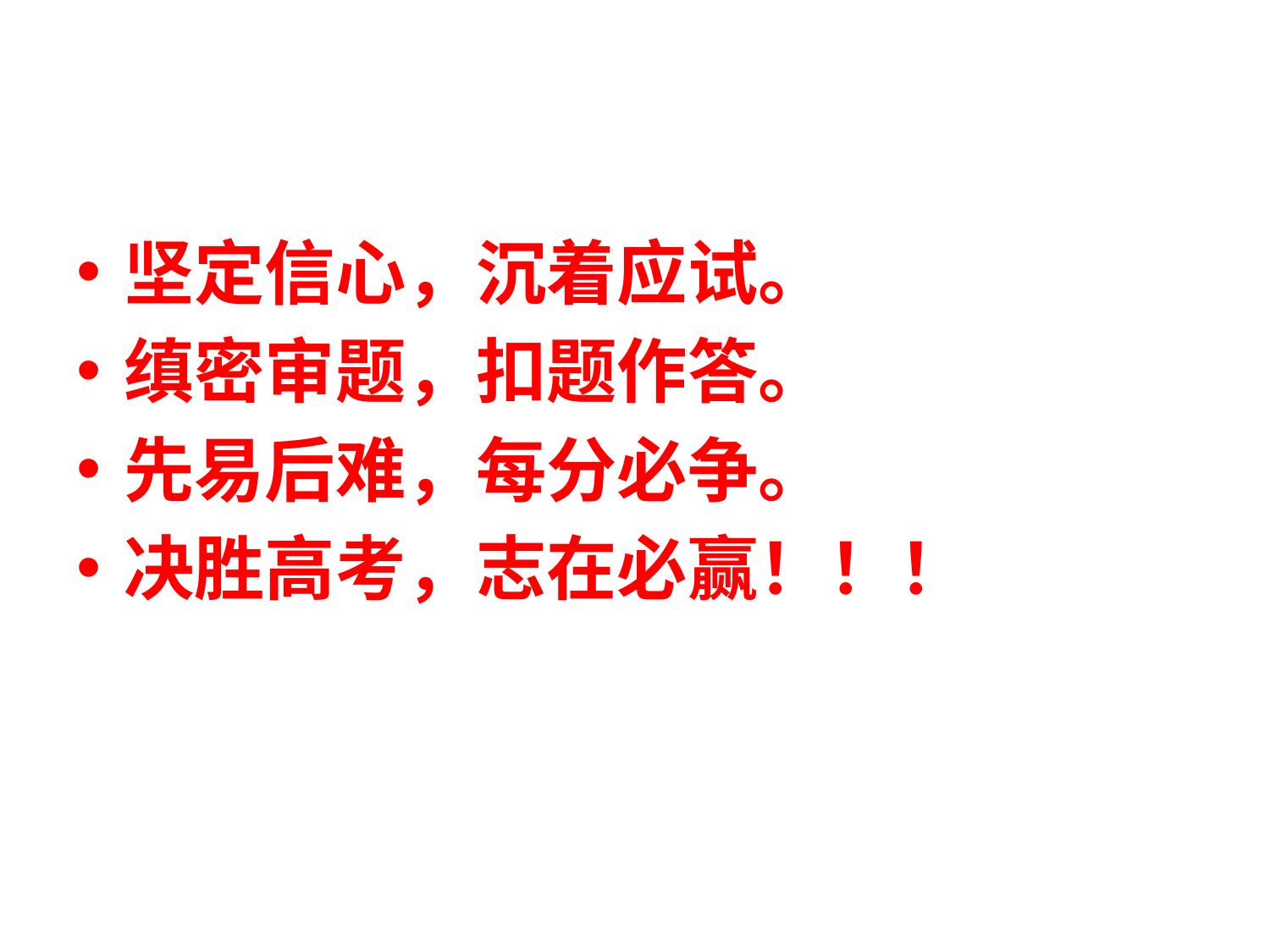

#
坚定信心，沉着应试。
缜密审题，扣题作答。
先易后难，每分必争。
决胜高考，志在必赢！！！